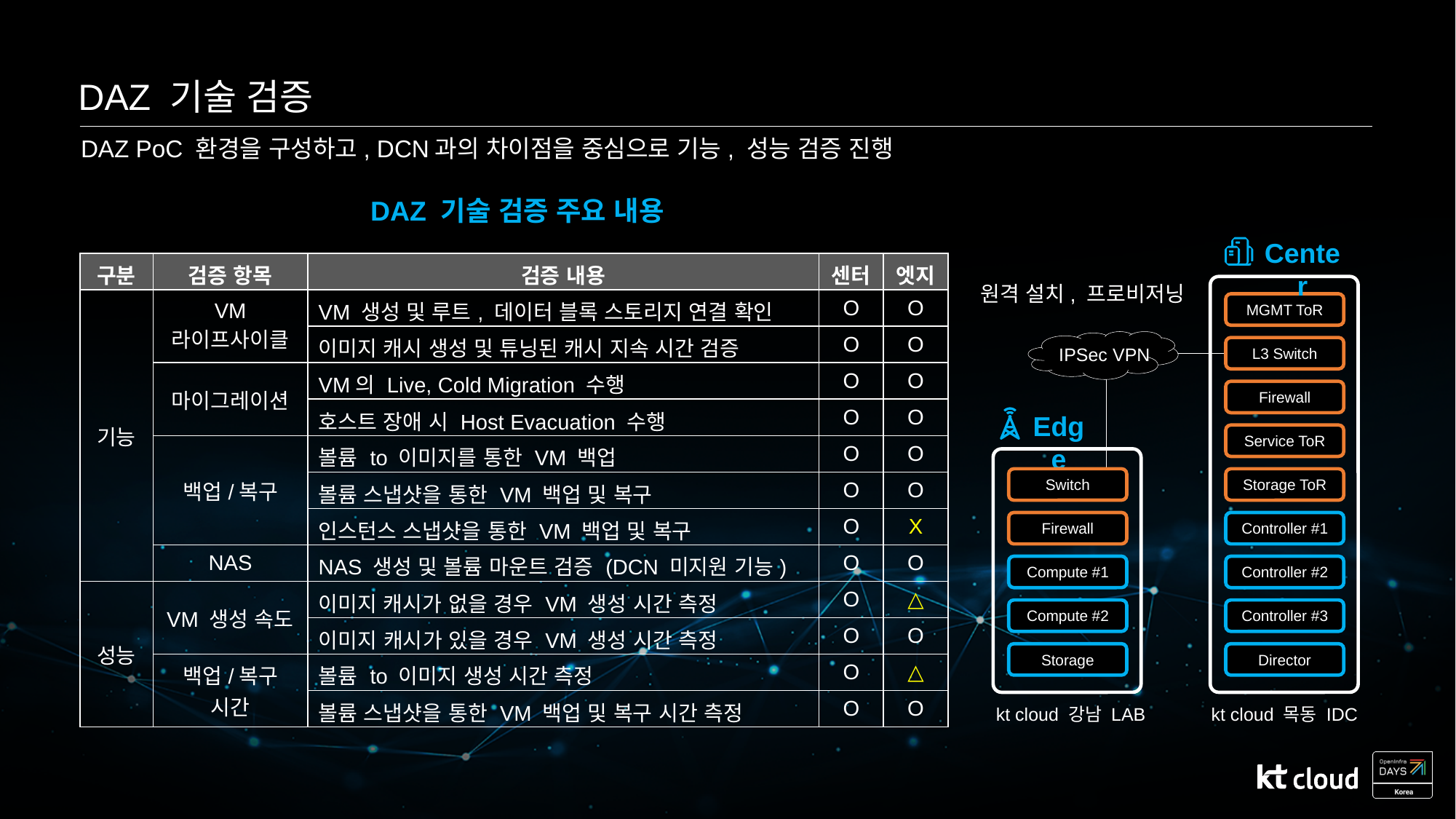

DAZ 기술 검증
DAZ PoC 환경을 구성하고, DCN과의 차이점을 중심으로 기능, 성능 검증 진행
DAZ 기술 검증 주요 내용
Center

| 구분 | 검증 항목 | 검증 내용 | 센터 | 엣지 |
| --- | --- | --- | --- | --- |
| 기능 | VM 라이프사이클 | VM 생성 및 루트, 데이터 블록 스토리지 연결 확인 | O | O |
|  |  | 이미지 캐시 생성 및 튜닝된 캐시 지속 시간 검증 | O | O |
|  | 마이그레이션 | VM의 Live, Cold Migration 수행 | O | O |
|  |  | 호스트 장애 시 Host Evacuation 수행 | O | O |
|  | 백업/복구 | 볼륨 to 이미지를 통한 VM 백업 | O | O |
|  |  | 볼륨 스냅샷을 통한 VM 백업 및 복구 | O | O |
|  |  | 인스턴스 스냅샷을 통한 VM 백업 및 복구 | O | X |
|  | NAS | NAS 생성 및 볼륨 마운트 검증 (DCN 미지원 기능) | O | O |
| 성능 | VM 생성 속도 | 이미지 캐시가 없을 경우 VM 생성 시간 측정 | O | △ |
|  |  | 이미지 캐시가 있을 경우 VM 생성 시간 측정 | O | O |
|  | 백업/복구 시간 | 볼륨 to 이미지 생성 시간 측정 | O | △ |
|  |  | 볼륨 스냅샷을 통한 VM 백업 및 복구 시간 측정 | O | O |
원격 설치, 프로비저닝

MGMT ToR

L3 Switch
IPSec VPN
Firewall
Edge

Service ToR

Switch
Storage ToR
Firewall
Controller #1
Compute #1
Controller #2
Compute #2
Controller #3
Storage
Director
kt cloud 강남 LAB
kt cloud 목동 IDC